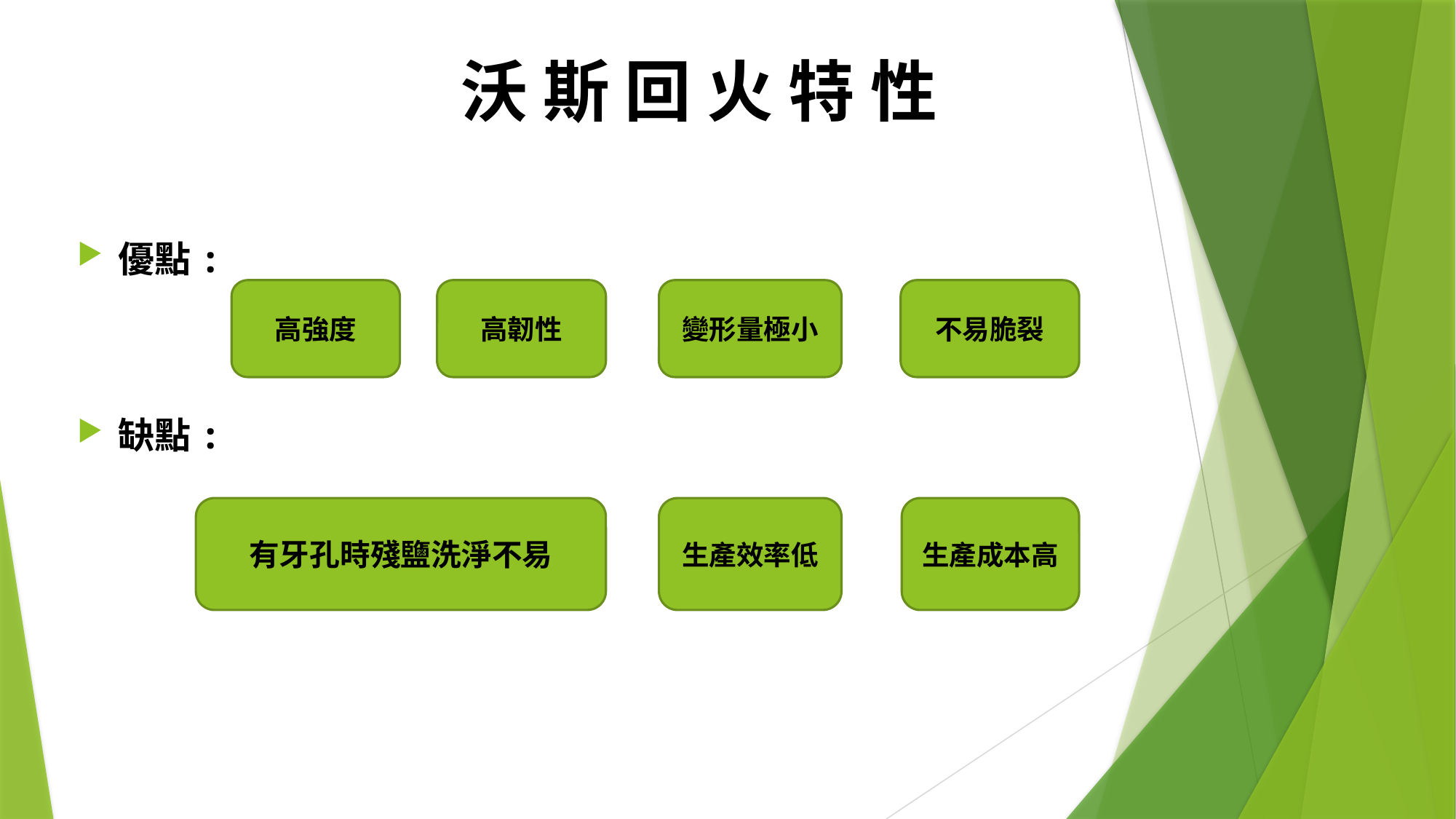

# 沃 斯 回 火 特 性
優點:

缺點:
高強度
高韌性
變形量極小
不易脆裂
有牙孔時殘鹽洗淨不易
生產效率低
生產成本高